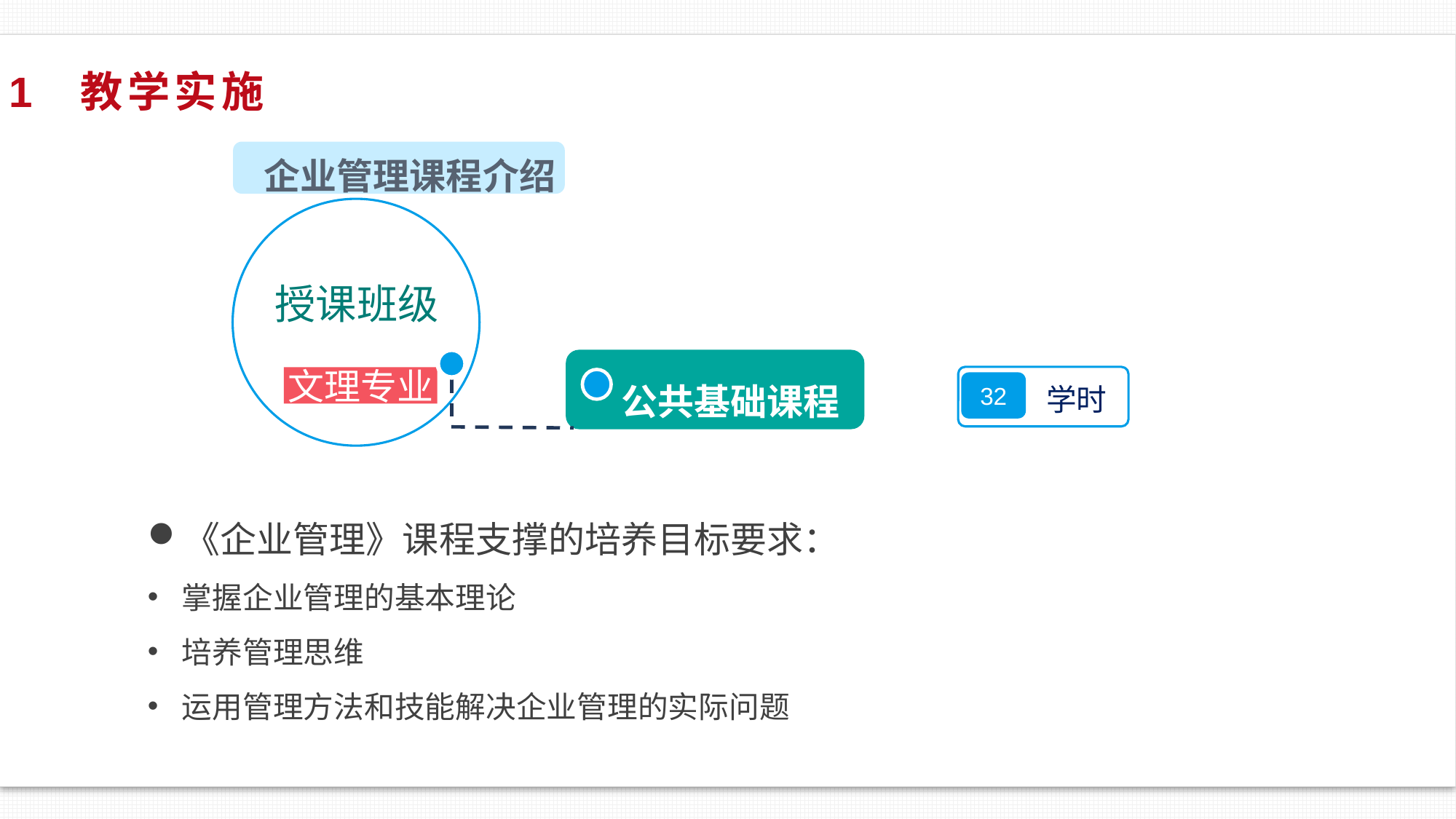

1  教学实施
企业管理课程介绍

授课班级
文理专业

公共基础课程

32
学时
《企业管理》课程支撑的培养目标要求：
掌握企业管理的基本理论
培养管理思维
运用管理方法和技能解决企业管理的实际问题